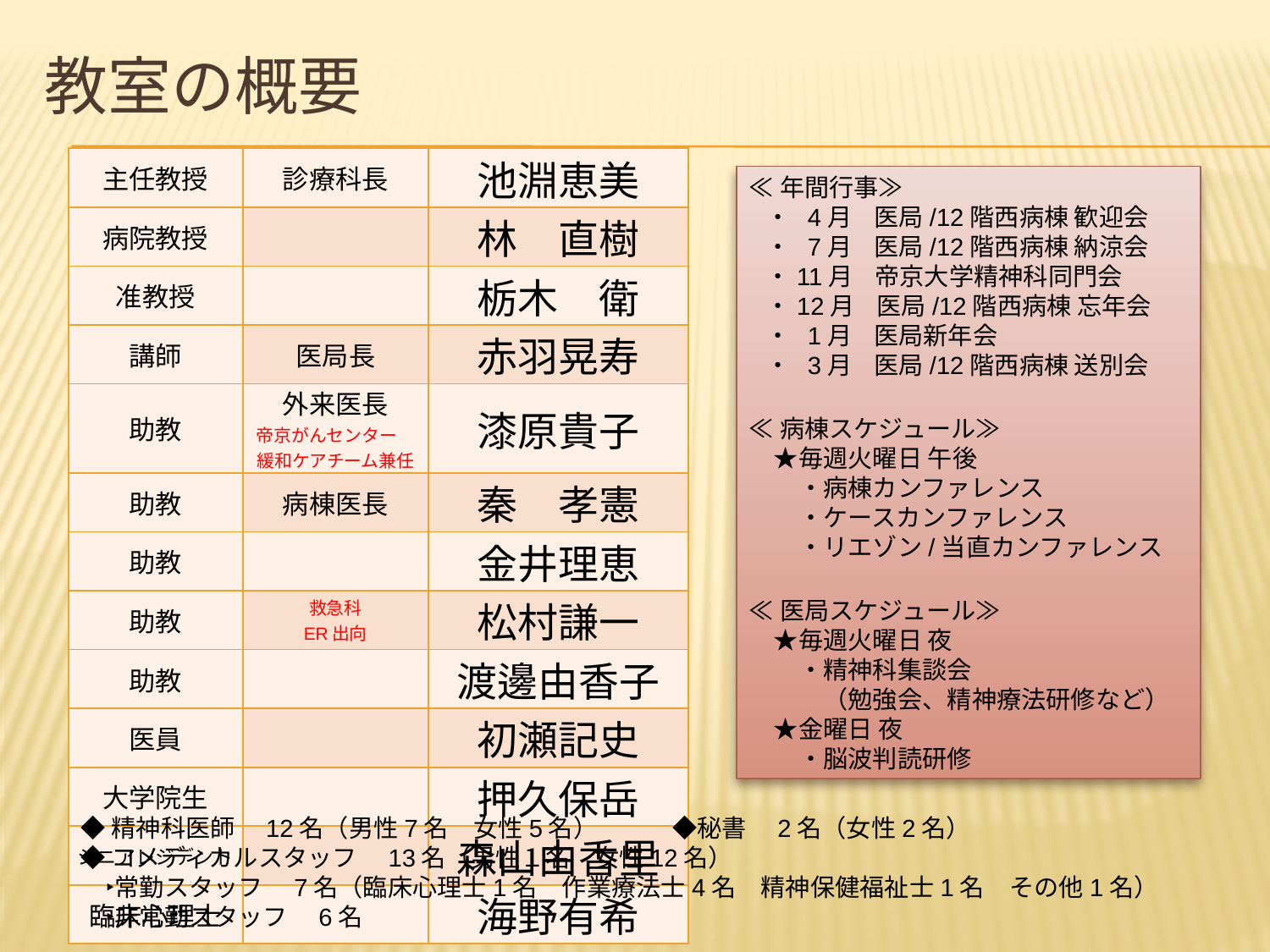

# 教室の概要
| 主任教授 | 診療科長 | 池淵恵美 |
| --- | --- | --- |
| 病院教授 |  | 林　直樹 |
| 准教授 |  | 栃木　衛 |
| 講師 | 医局長 | 赤羽晃寿 |
| 助教 | 外来医長 帝京がんセンター　 緩和ケアチーム兼任 | 漆原貴子 |
| 助教 | 病棟医長 | 秦　孝憲 |
| 助教 |  | 金井理恵 |
| 助教 | 救急科 ER出向 | 松村謙一 |
| 助教 |  | 渡邊由香子 |
| 医員 |  | 初瀬記史 |
| 大学院生 |  | 押久保岳 |
| シニアレジデント |  | 森山由香里 |
| 臨床心理士 |  | 海野有希 |
≪年間行事≫
  ・  4月    医局/12階西病棟 歓迎会
  ・  7月    医局/12階西病棟 納涼会
  ・11月    帝京大学精神科同門会
  ・12月    医局/12階西病棟 忘年会
  ・  1月    医局新年会
  ・  3月    医局/12階西病棟 送別会

≪病棟スケジュール≫
　★毎週火曜日 午後
　　・病棟カンファレンス
　　・ケースカンファレンス
　　・リエゾン/当直カンファレンス

≪医局スケジュール≫
　★毎週火曜日 夜
　　・精神科集談会
　　　（勉強会、精神療法研修など）
　★金曜日 夜
　　・脳波判読研修
◆精神科医師　12名（男性7名　女性5名）　　　◆秘書　2名（女性2名）
◆コメディカルスタッフ　13名（男性１名　女性12名）
　‣常勤スタッフ　7名（臨床心理士1名　作業療法士4名　精神保健福祉士1名　その他1名）
　‣非常勤スタッフ　6名